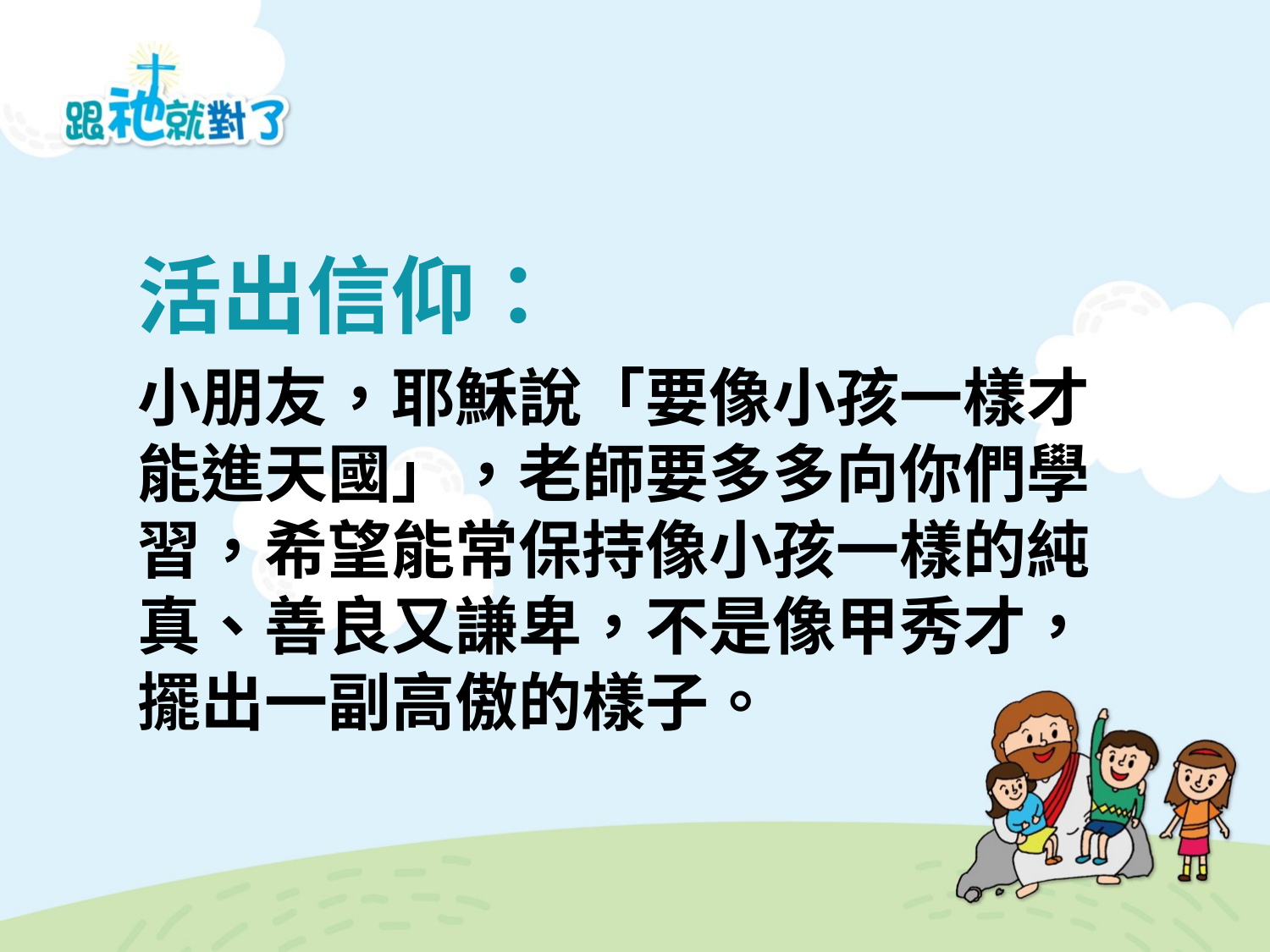

活出信仰：
小朋友，耶穌說「要像小孩一樣才能進天國」，老師要多多向你們學習，希望能常保持像小孩一樣的純真、善良又謙卑，不是像甲秀才，擺出一副高傲的樣子。